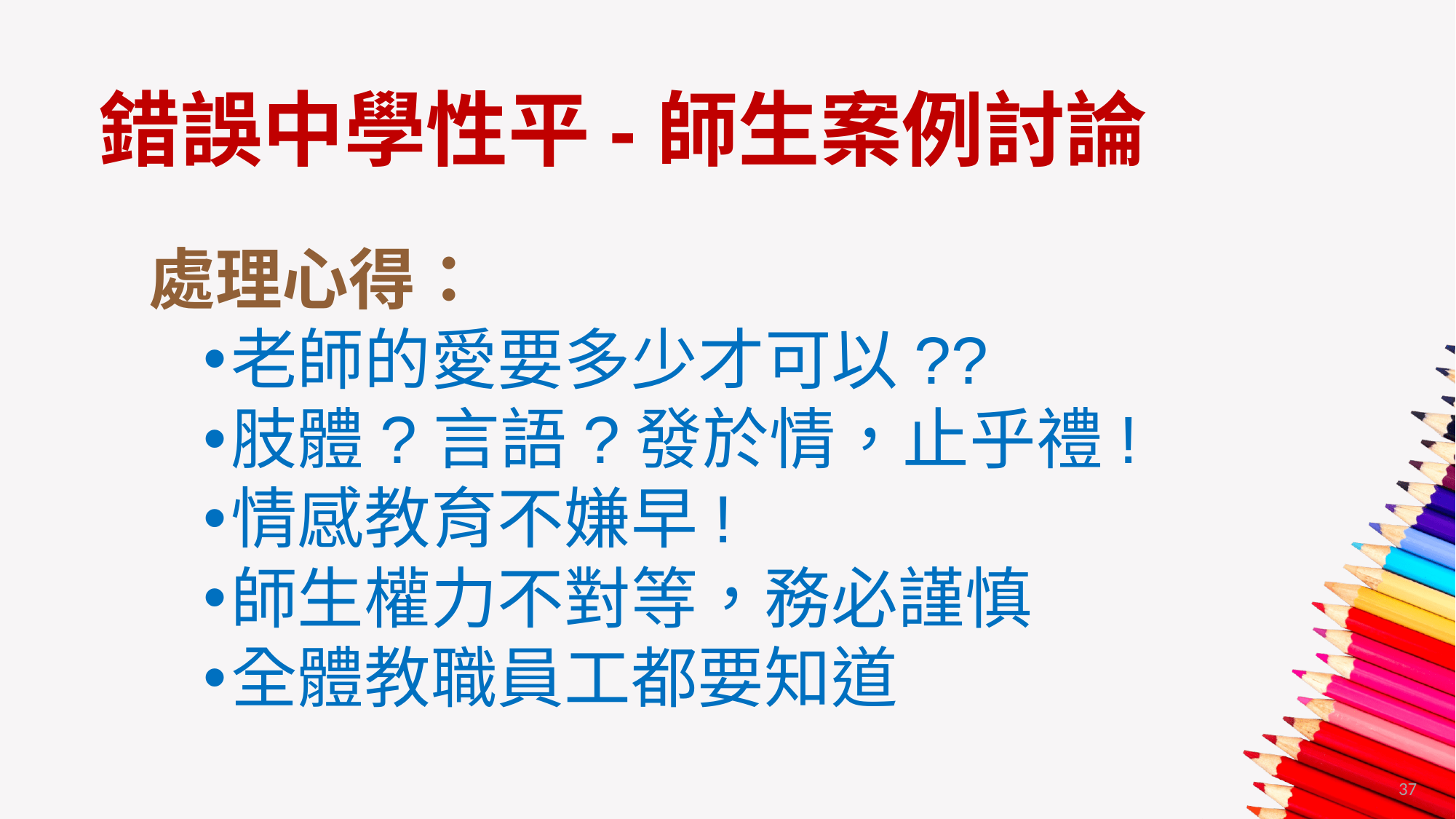

# 錯誤中學性平-師生案例討論
處理心得：
老師的愛要多少才可以??
肢體?言語?發於情，止乎禮!
情感教育不嫌早!
師生權力不對等，務必謹慎
全體教職員工都要知道
37